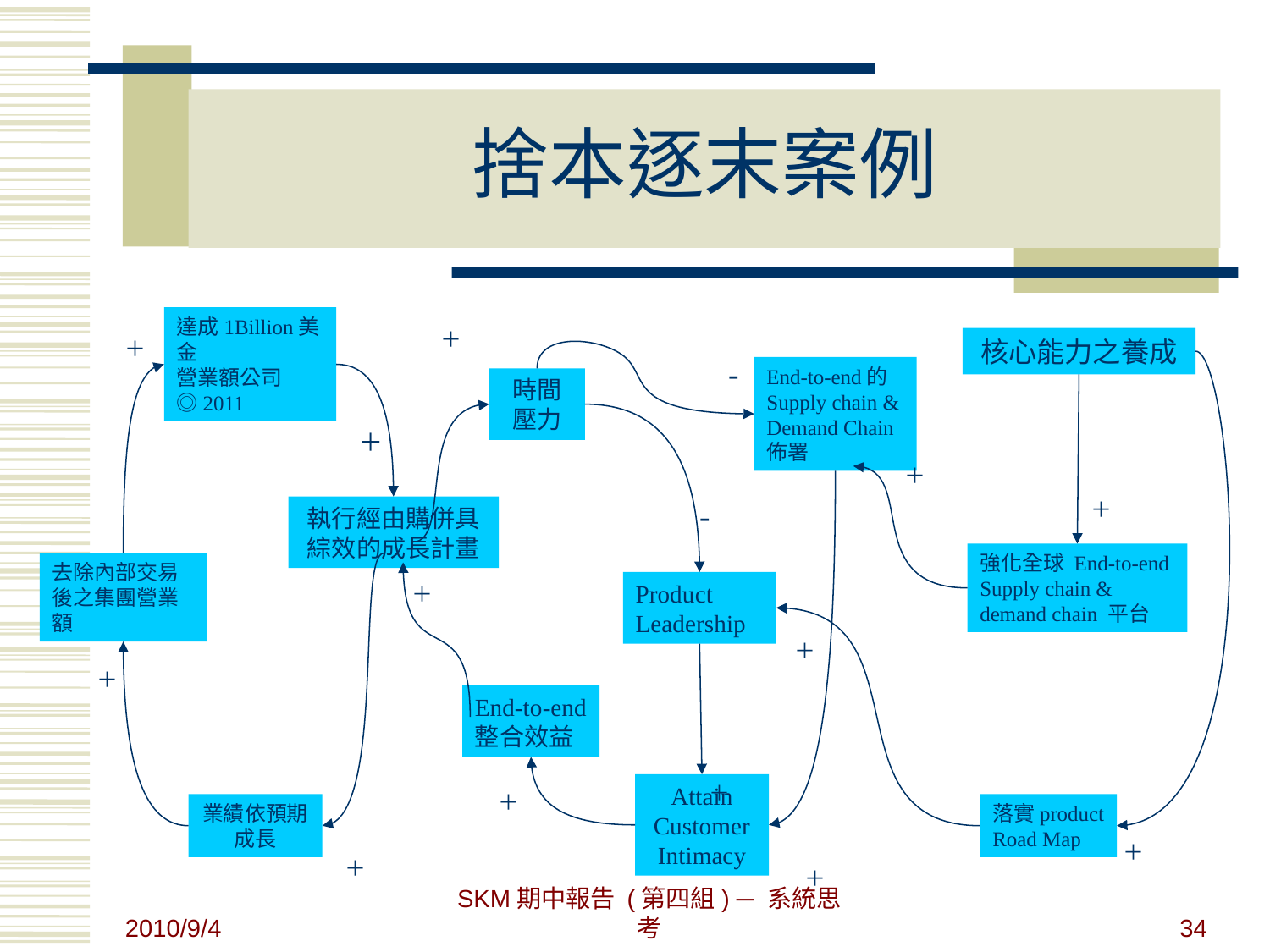

# 捨本逐末案例
達成1Billion美金
營業額公司◎2011
＋
核心能力之養成
＋
-
End-to-end的Supply chain & Demand Chain 佈署
時間壓力
＋

＋
-
＋
執行經由購併具綜效的成長計畫
強化全球 End-to-end
Supply chain &
demand chain 平台
去除內部交易後之集團營業額
Product
Leadership
＋
＋
＋
End-to-end
整合效益
＋
Attain
Customer
Intimacy
＋
業績依預期成長
落實product
Road Map
＋
＋
＋
2010/9/4
SKM期中報告 (第四組) ─ 系統思考
34